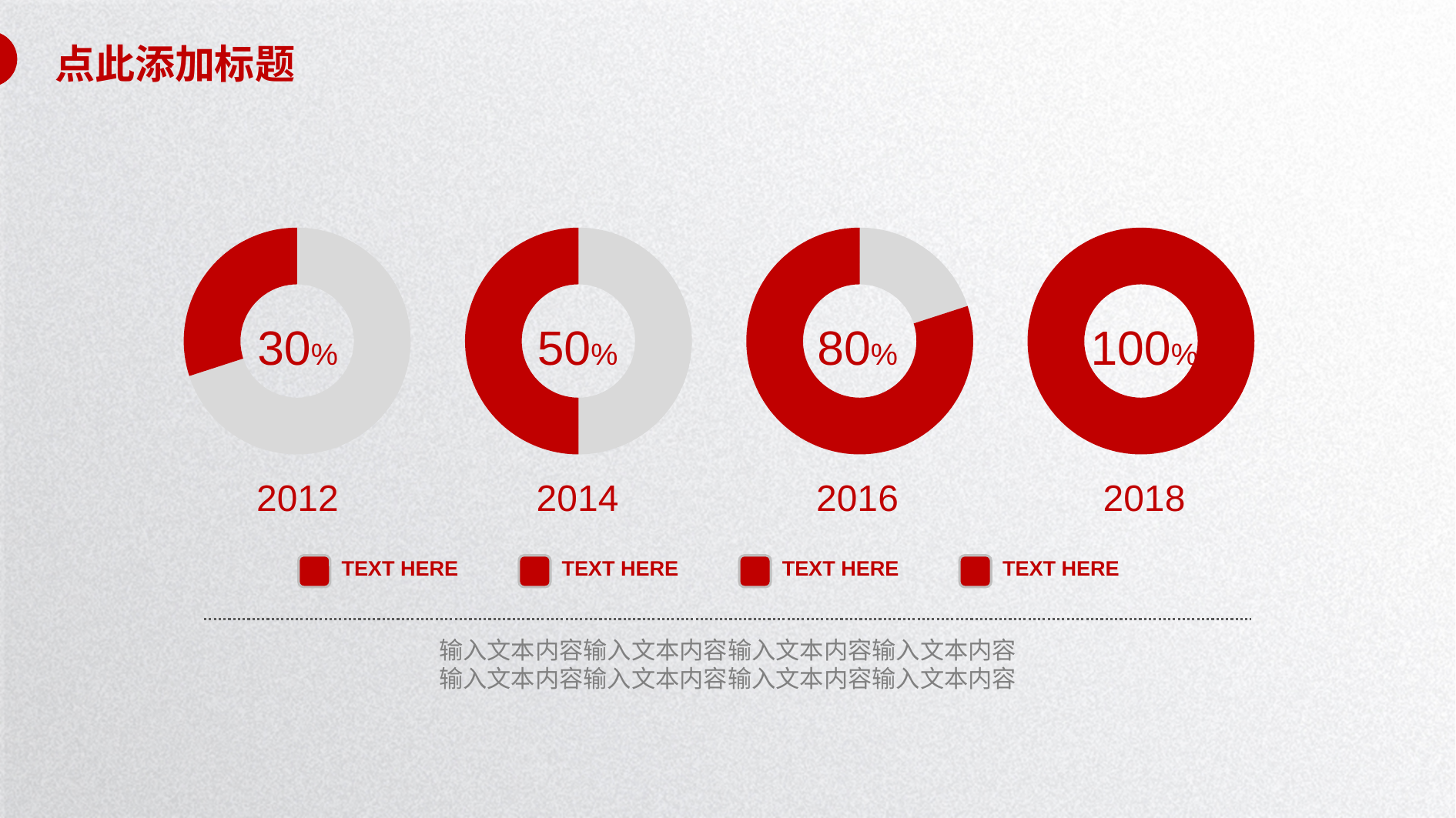

点此添加标题

### Chart

| Category |  |
|---|---|

### Chart

| Category |  |
|---|---|

### Chart

| Category |  |
|---|---|

### Chart

| Category |  |
|---|---|
30%
50%
80%
100%
2012
2014
2016
2018
TEXT HERE

TEXT HERE

TEXT HERE

TEXT HERE

输入文本内容输入文本内容输入文本内容输入文本内容
输入文本内容输入文本内容输入文本内容输入文本内容